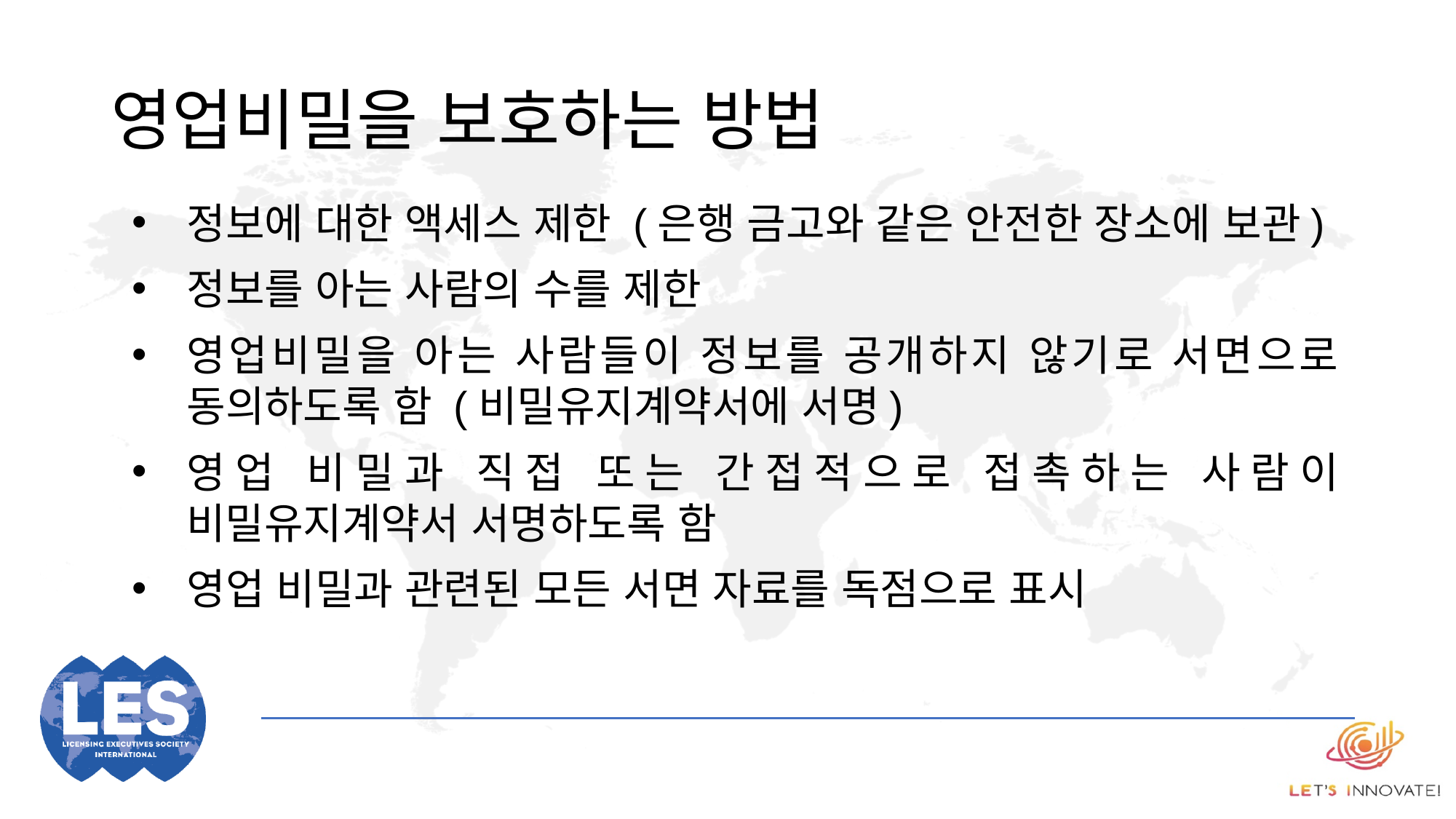

# 영업비밀을 보호하는 방법
정보에 대한 액세스 제한 (은행 금고와 같은 안전한 장소에 보관)
정보를 아는 사람의 수를 제한
영업비밀을 아는 사람들이 정보를 공개하지 않기로 서면으로 동의하도록 함 (비밀유지계약서에 서명)
영업 비밀과 직접 또는 간접적으로 접촉하는 사람이 비밀유지계약서 서명하도록 함
영업 비밀과 관련된 모든 서면 자료를 독점으로 표시